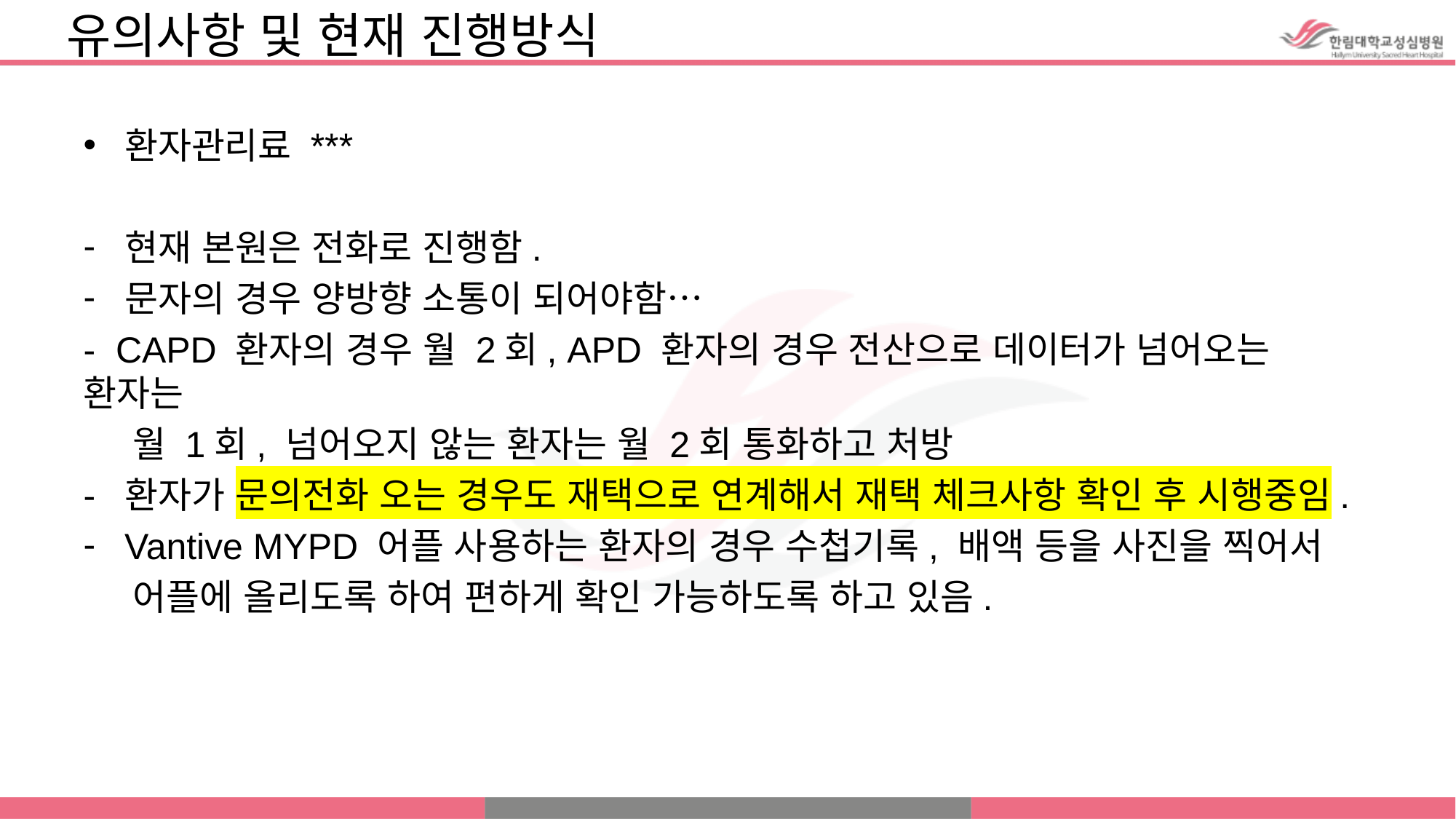

# 유의사항 및 현재 진행방식
환자관리료 ***

현재 본원은 전화로 진행함.
문자의 경우 양방향 소통이 되어야함…
-  CAPD 환자의 경우 월 2회, APD 환자의 경우 전산으로 데이터가 넘어오는 환자는
    월 1회, 넘어오지 않는 환자는 월 2회 통화하고 처방
-  환자가 문의전화 오는 경우도 재택으로 연계해서 재택 체크사항 확인 후 시행중임.
Vantive MYPD 어플 사용하는 환자의 경우 수첩기록, 배액 등을 사진을 찍어서
    어플에 올리도록 하여 편하게 확인 가능하도록 하고 있음.